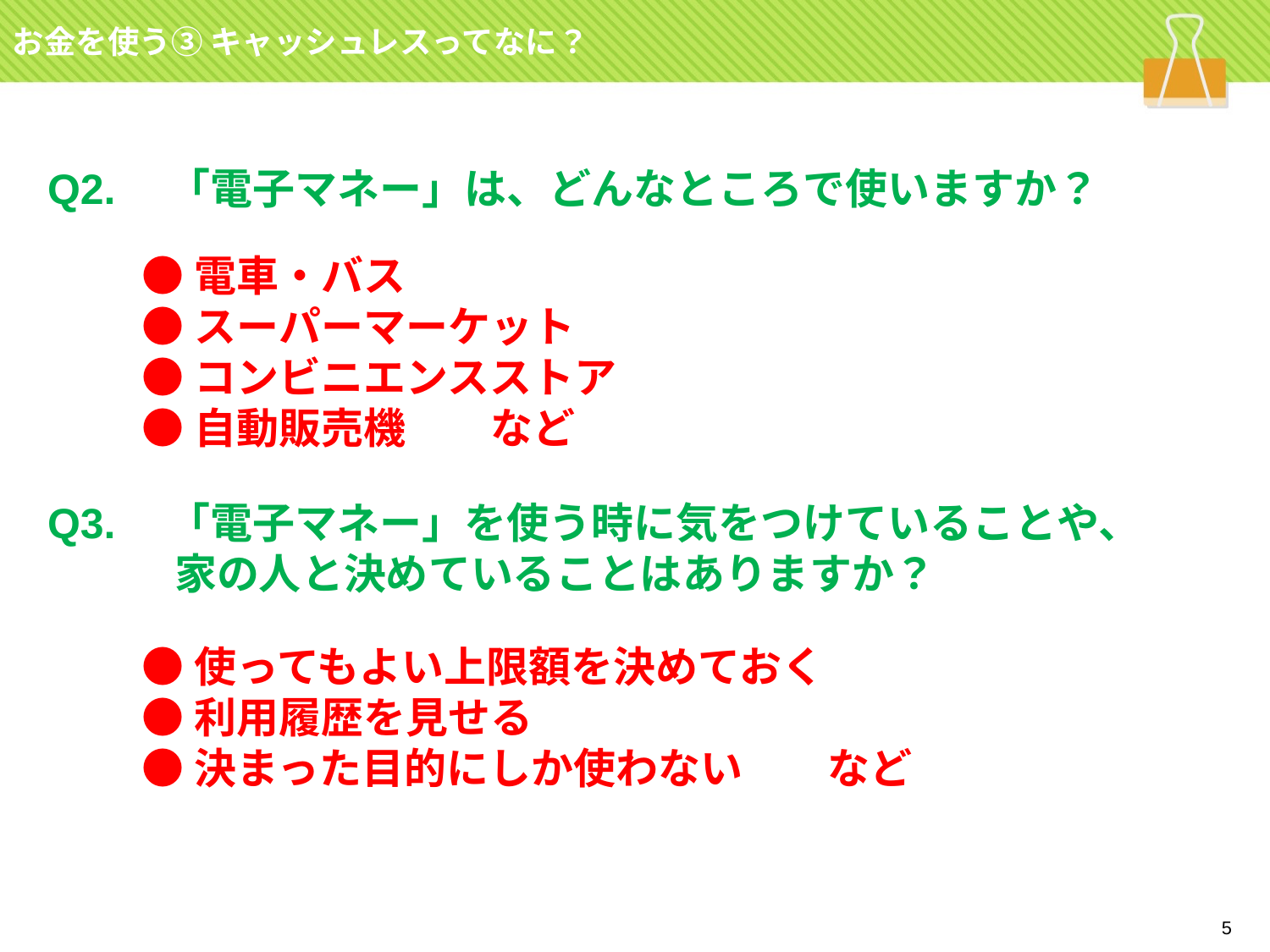

お金を使う③ キャッシュレスってなに？
Q2.　「電子マネー」は、どんなところで使いますか？
●電車・バス
●スーパーマーケット
●コンビニエンスストア
●自動販売機　　など
Q3.　「電子マネー」を使う時に気をつけていることや、
　　　家の人と決めていることはありますか？
●使ってもよい上限額を決めておく
●利用履歴を見せる
●決まった目的にしか使わない　　など
5